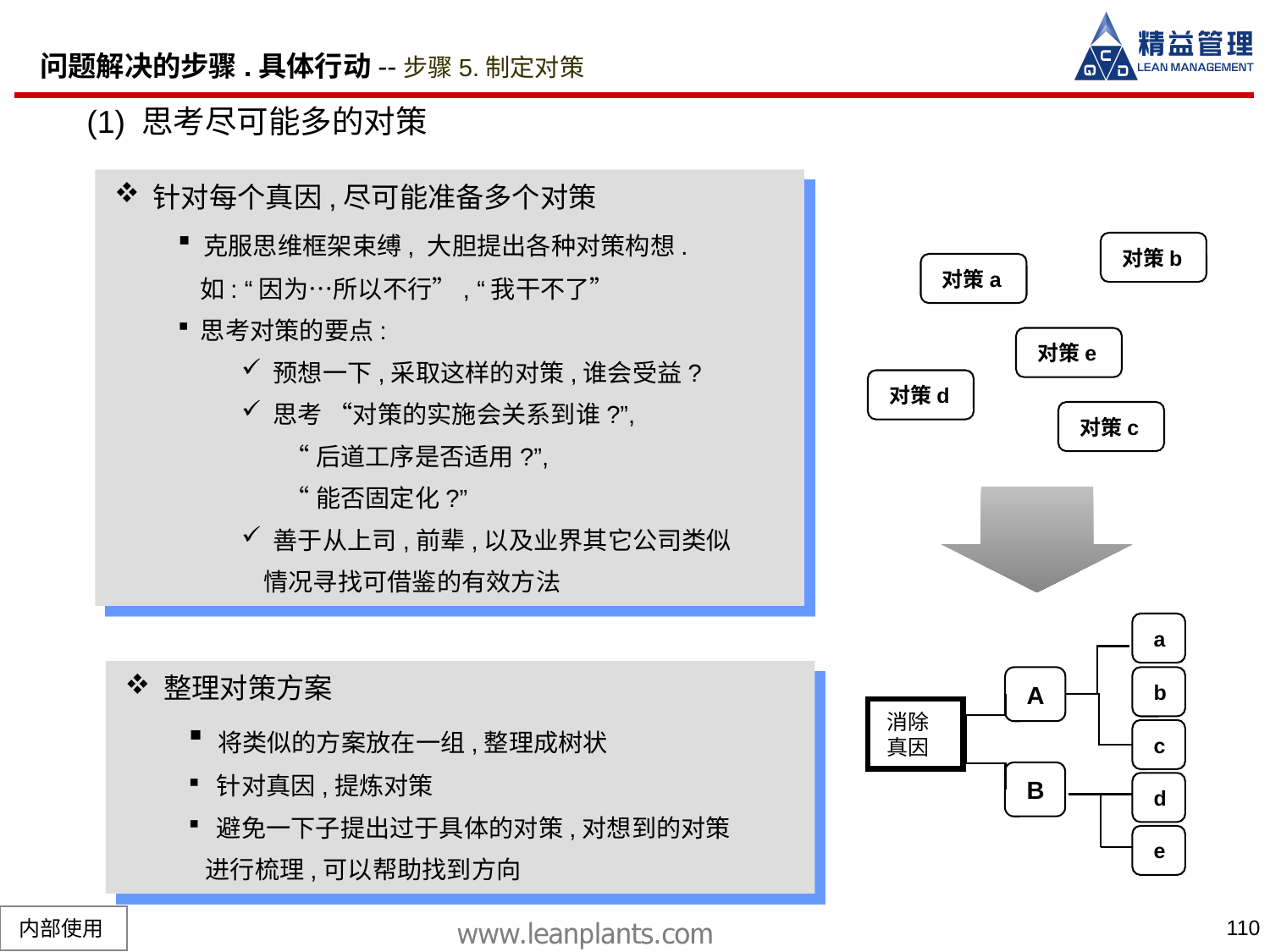

问题解决的步骤.具体行动--步骤5.制定对策
(1) 思考尽可能多的对策
 针对每个真因,尽可能准备多个对策
 克服思维框架束缚, 大胆提出各种对策构想.
   如: “因为…所以不行”, “我干不了”
 思考对策的要点:
 预想一下,采取这样的对策,谁会受益?
 思考 “对策的实施会关系到谁?”,
        “后道工序是否适用?”,
        “能否固定化?”
 善于从上司,前辈,以及业界其它公司类似
   情况寻找可借鉴的有效方法
对策b
对策a
对策e
对策d
对策c

a
A
b
消除真因
c
B
d
e
 整理对策方案
 将类似的方案放在一组,整理成树状
  针对真因,提炼对策
  避免一下子提出过于具体的对策,对想到的对策
  进行梳理,可以帮助找到方向
内部使用